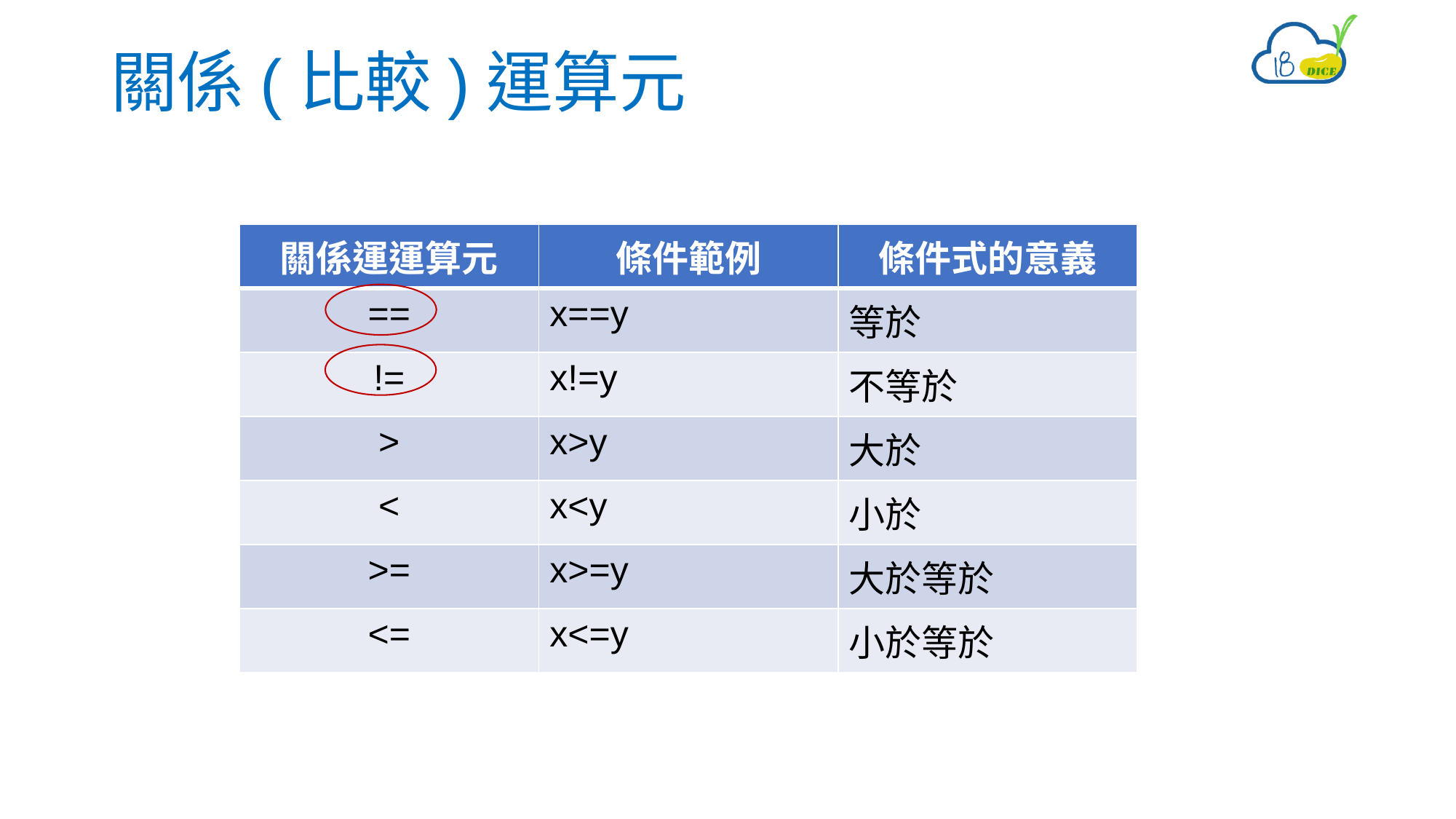

關係(比較)運算元
| 關係運運算元 | 條件範例 | 條件式的意義 |
| --- | --- | --- |
| == | x==y | 等於 |
| != | x!=y | 不等於 |
| > | x>y | 大於 |
| < | x<y | 小於 |
| >= | x>=y | 大於等於 |
| <= | x<=y | 小於等於 |